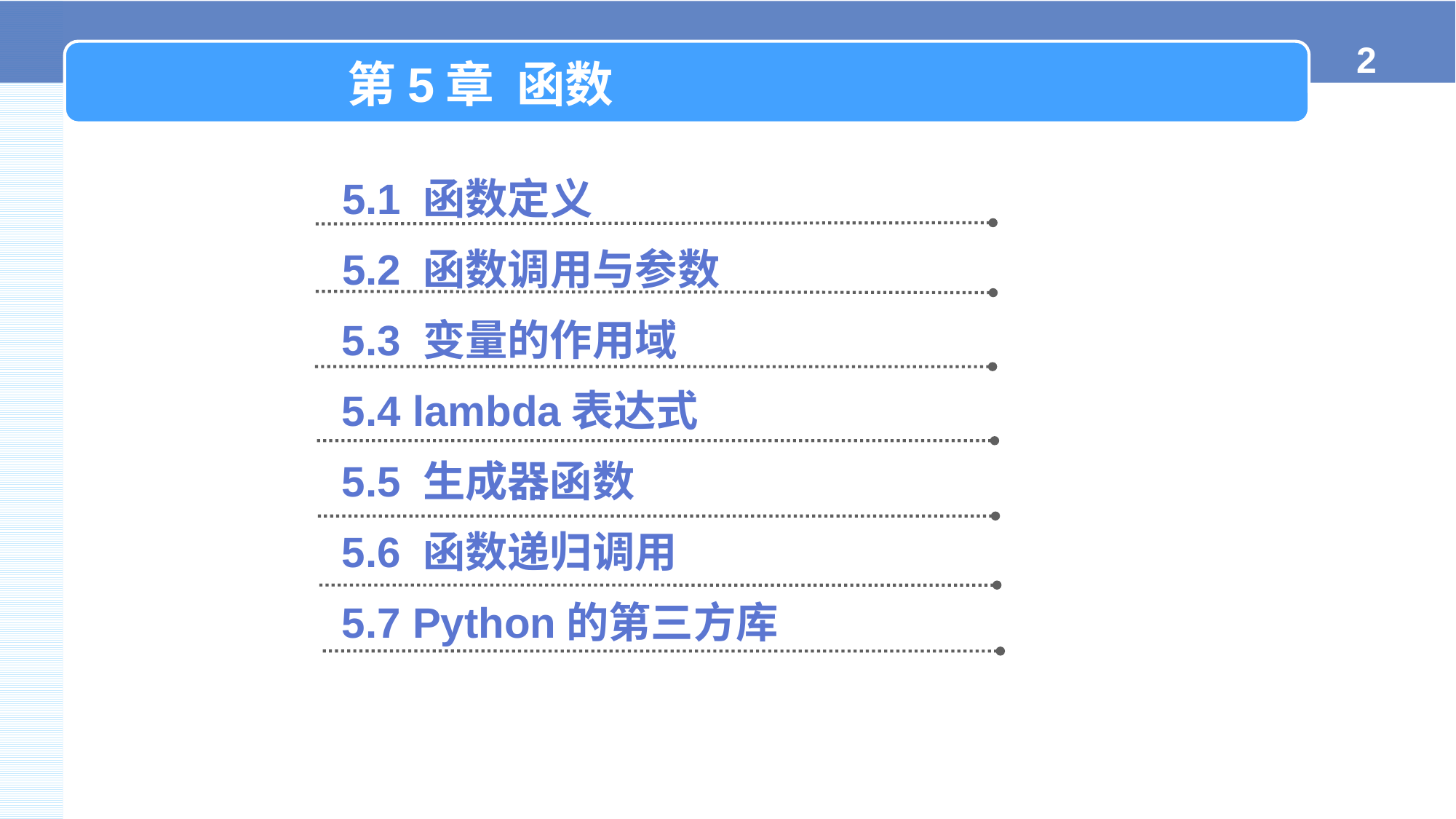

第5章  函数
5.1 函数定义

5.2 函数调用与参数

5.3 变量的作用域

5.4 lambda表达式

5.5 生成器函数

5.6 函数递归调用

5.7 Python的第三方库